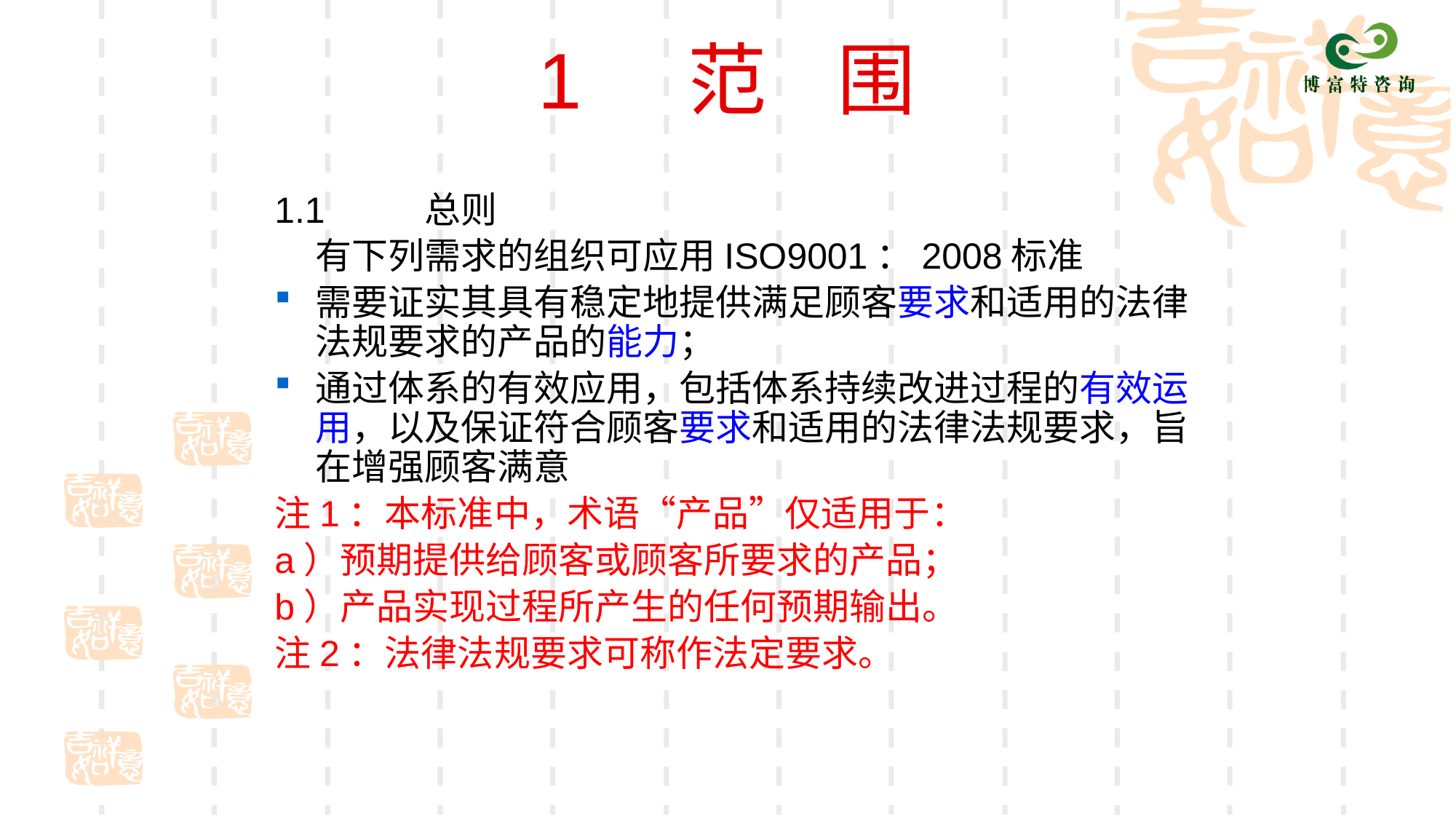

# 1    范    围
1.1	总则
	有下列需求的组织可应用ISO9001：2008标准
需要证实其具有稳定地提供满足顾客要求和适用的法律法规要求的产品的能力；
通过体系的有效应用，包括体系持续改进过程的有效运用，以及保证符合顾客要求和适用的法律法规要求，旨在增强顾客满意
注1：本标准中，术语“产品”仅适用于：
a）预期提供给顾客或顾客所要求的产品；
b）产品实现过程所产生的任何预期输出。
注2：法律法规要求可称作法定要求。